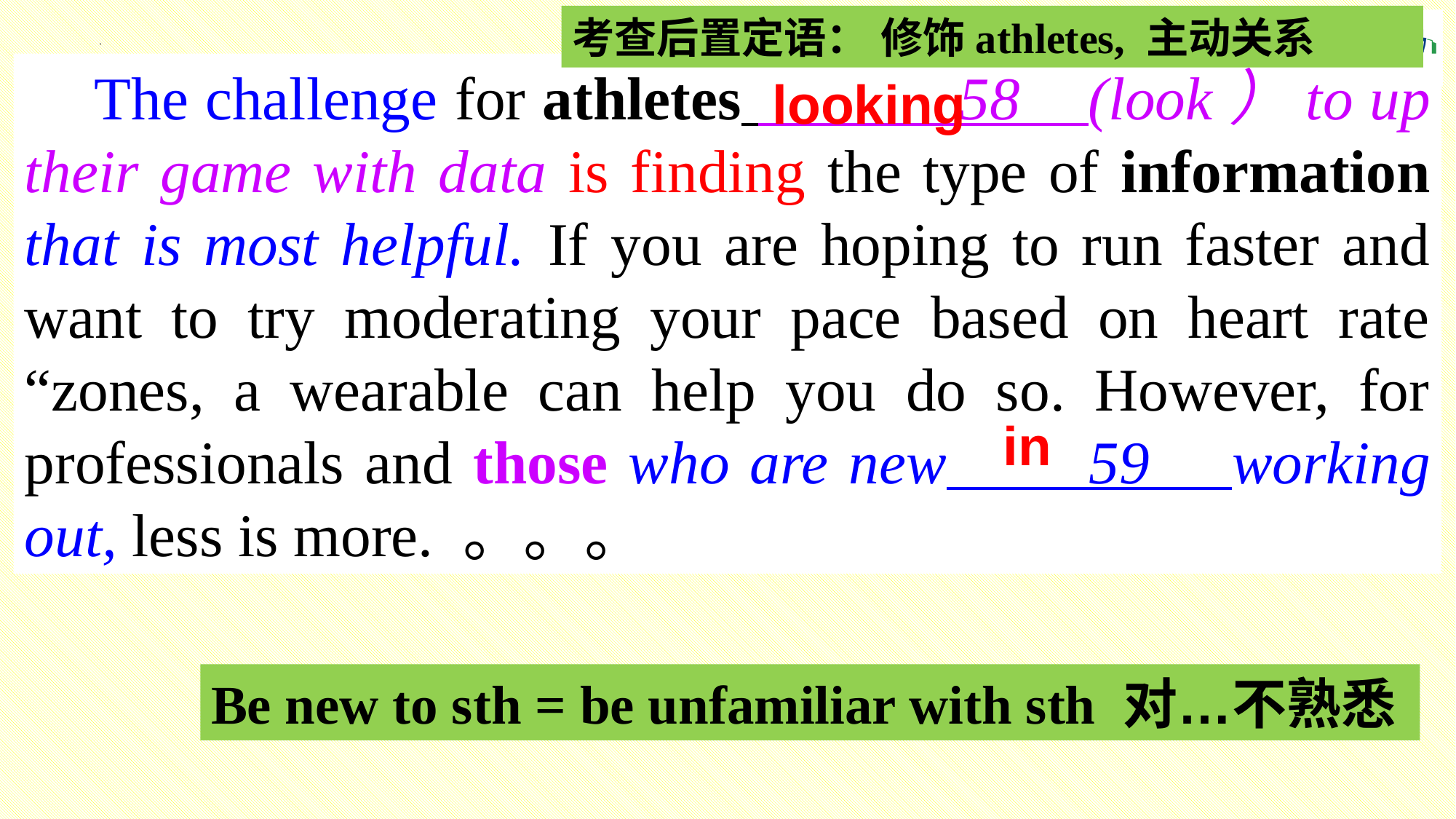

考查后置定语： 修饰athletes, 主动关系
  The challenge for athletes             58    (look）to up their game with data is finding the type of information that is most helpful. If you are hoping to run faster and want to try moderating your pace based on heart rate “zones, a wearable can help you do so. However, for professionals and those who are new       59    working out, less is more. 。。。
looking
in
Be new to sth = be unfamiliar with sth 对…不熟悉